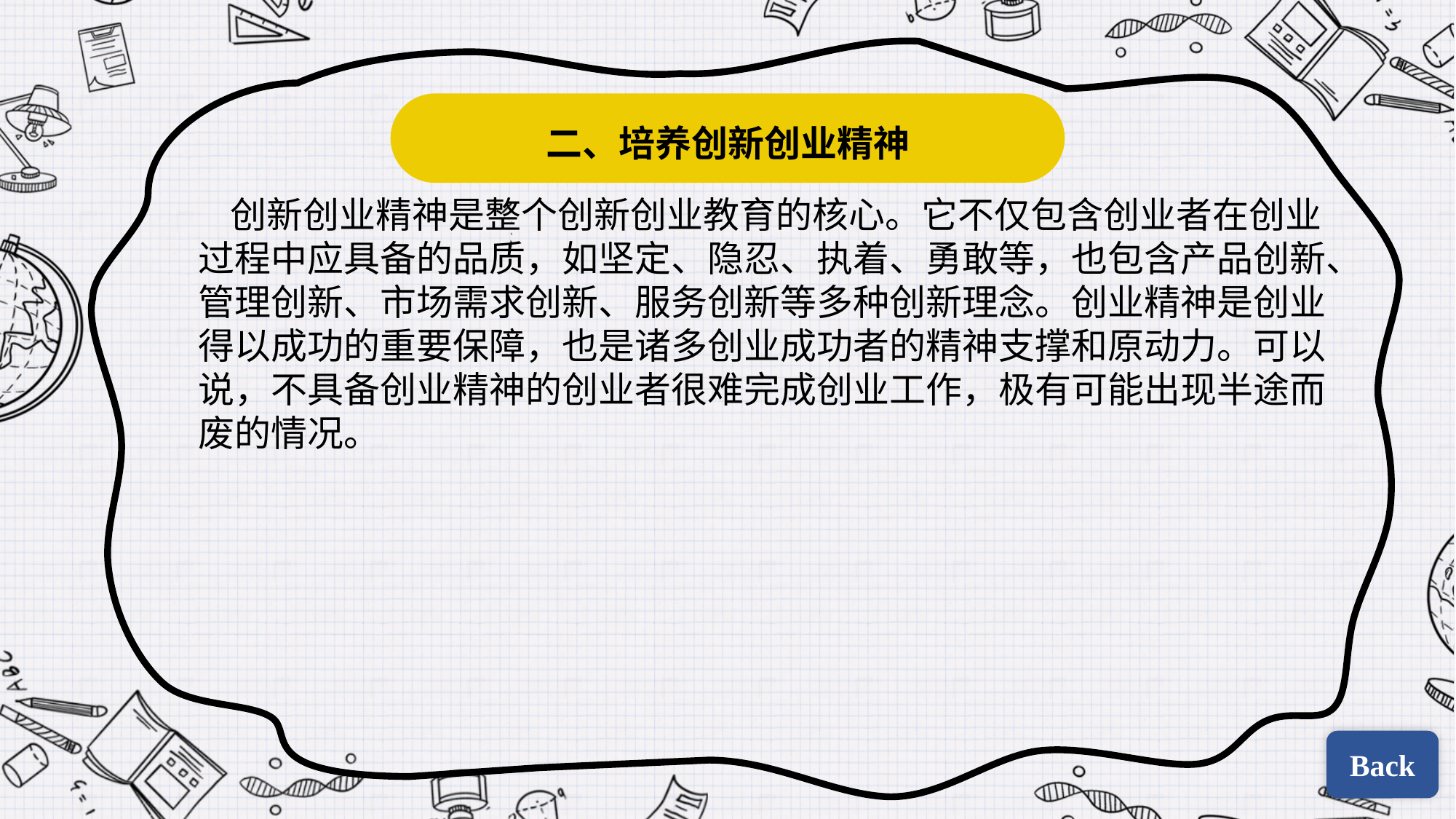

二、培养创新创业精神
创新创业精神是整个创新创业教育的核心。它不仅包含创业者在创业过程中应具备的品质，如坚定、隐忍、执着、勇敢等，也包含产品创新、管理创新、市场需求创新、服务创新等多种创新理念。创业精神是创业得以成功的重要保障，也是诸多创业成功者的精神支撑和原动力。可以说，不具备创业精神的创业者很难完成创业工作，极有可能出现半途而废的情况。

Back